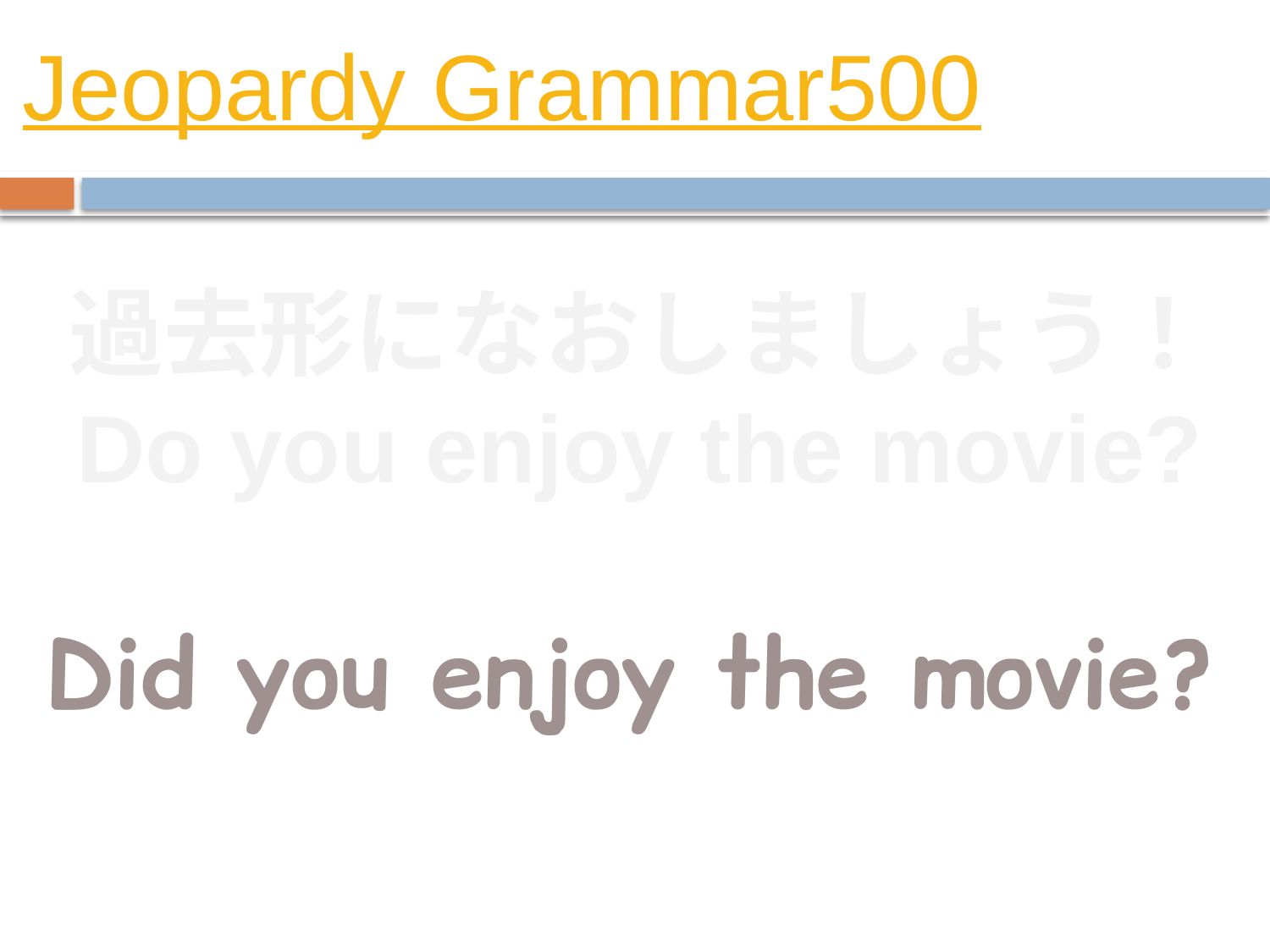

# Jeopardy Grammar500
過去形になおしましょう！
Do you enjoy the movie?
Did you enjoy the movie?